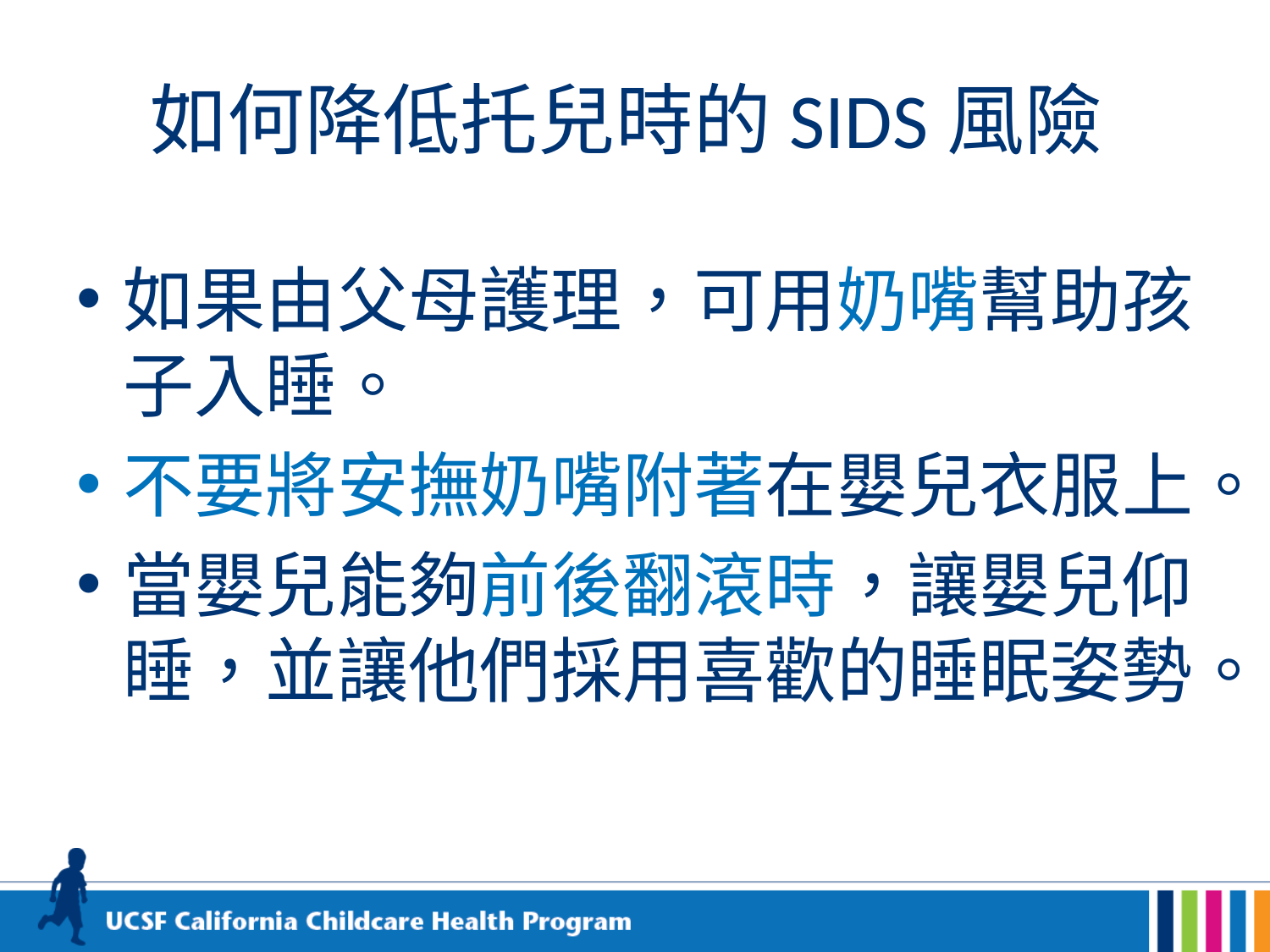

# 如何降低托兒時的SIDS風險

如果由父母護理，可用奶嘴幫助孩子入睡。
不要將安撫奶嘴附著在嬰兒衣服上。
當嬰兒能夠前後翻滾時，讓嬰兒仰睡，並讓他們採用喜歡的睡眠姿勢。